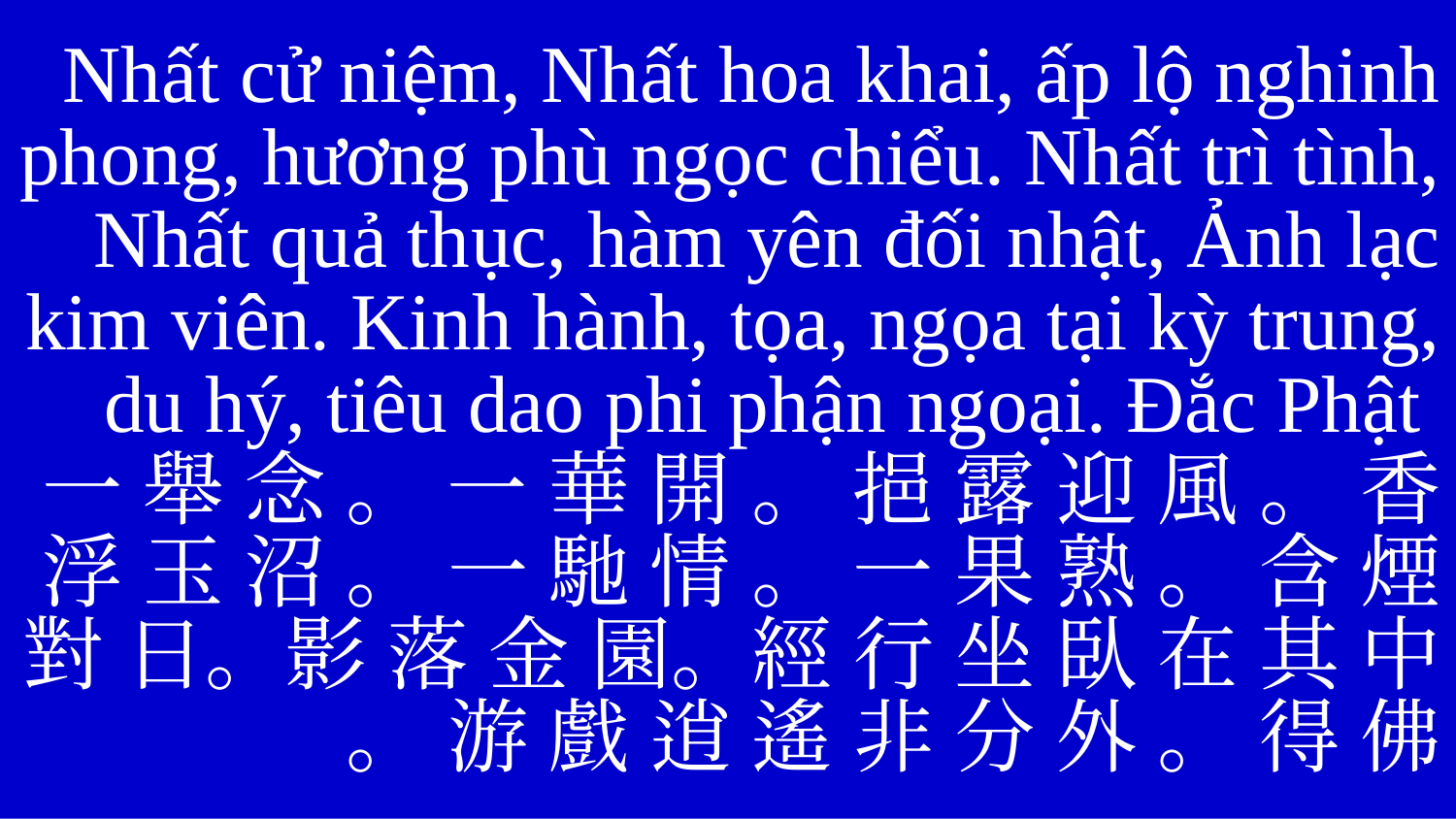

Nhất cử niệm, Nhất hoa khai, ấp lộ nghinh phong, hương phù ngọc chiểu. Nhất trì tình, Nhất quả thục, hàm yên đối nhật, Ảnh lạc kim viên. Kinh hành, tọa, ngọa tại kỳ trung, du hý, tiêu dao phi phận ngoại. Đắc Phật
一 舉 念 。 一 華 開 。 挹 露 迎 風 。 香 浮 玉 沼 。 一 馳 情 。 一 果 熟 。 含 煙 對 日。影 落 金 園。經 行 坐 臥 在 其 中 。 游 戲 逍 遙 非 分 外 。 得 佛